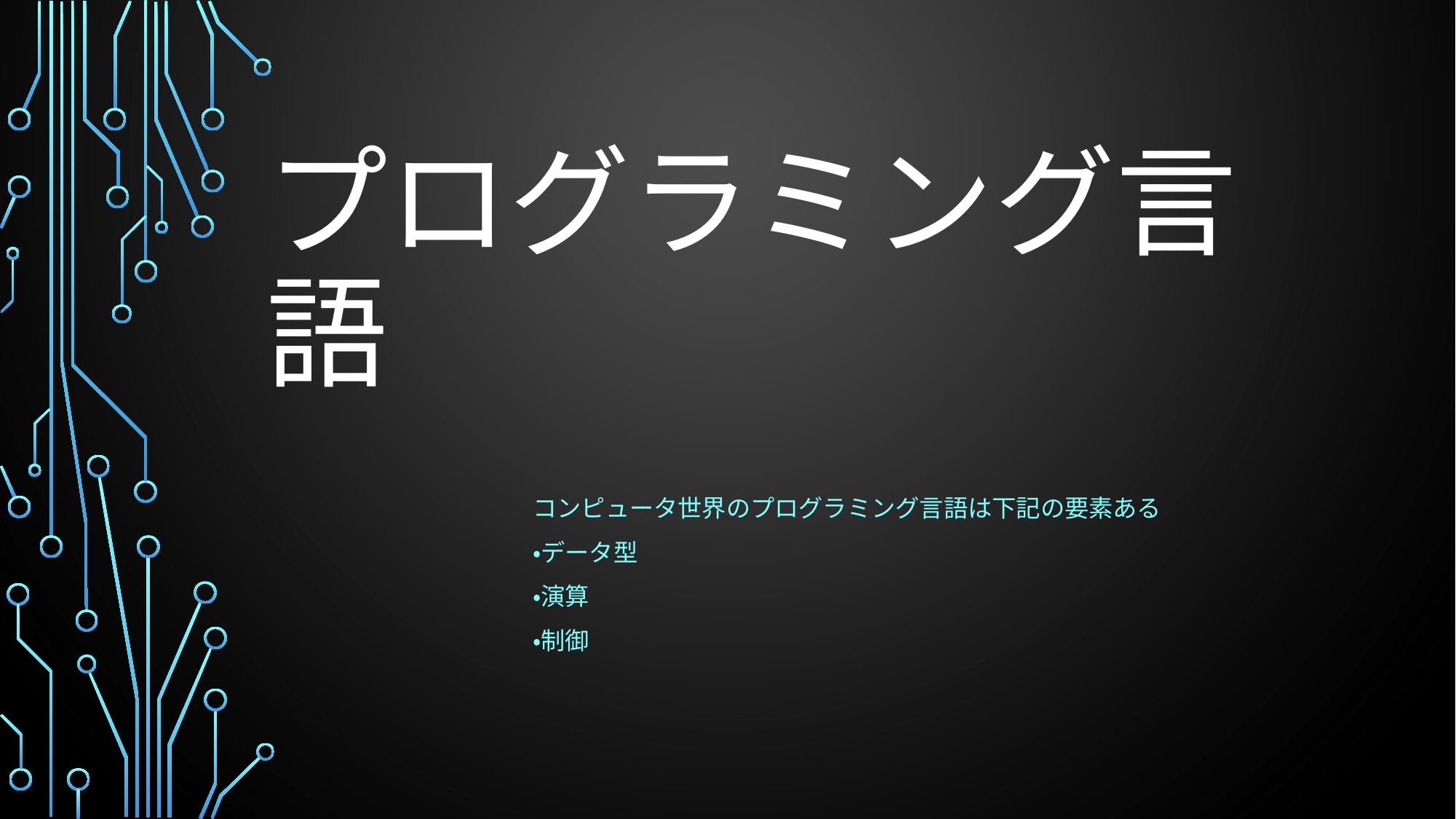

# プログラミング言語
コンピュータ世界のプログラミング言語は下記の要素ある
・データ型
・演算
・制御